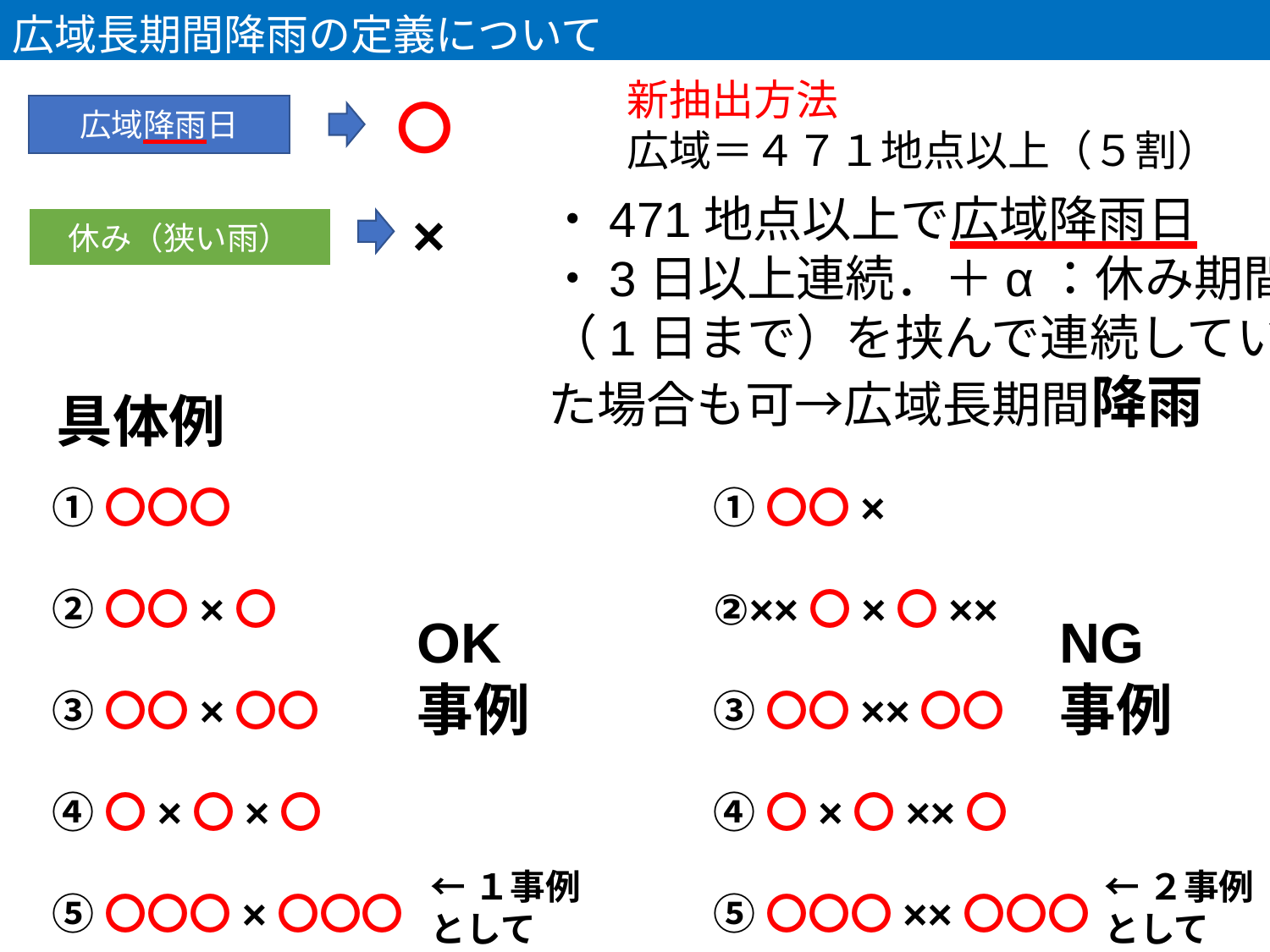

広域長期間降雨の定義について
17
新抽出方法
広域＝４７１地点以上（５割）
〇
広域降雨日

・471地点以上で広域降雨日
・3日以上連続．＋α：休み期間（1日まで）を挟んで連続していた場合も可→広域長期間降雨
×
休み（狭い雨）

具体例
①〇〇〇

②〇〇×〇

③〇〇×〇〇

④〇×〇×〇

⑤〇〇〇×〇〇〇
①〇〇×

②××〇×〇××

③〇〇××〇〇

④〇×〇××〇

⑤〇〇〇××〇〇〇
NG事例
OK事例
←１事例として
←２事例として